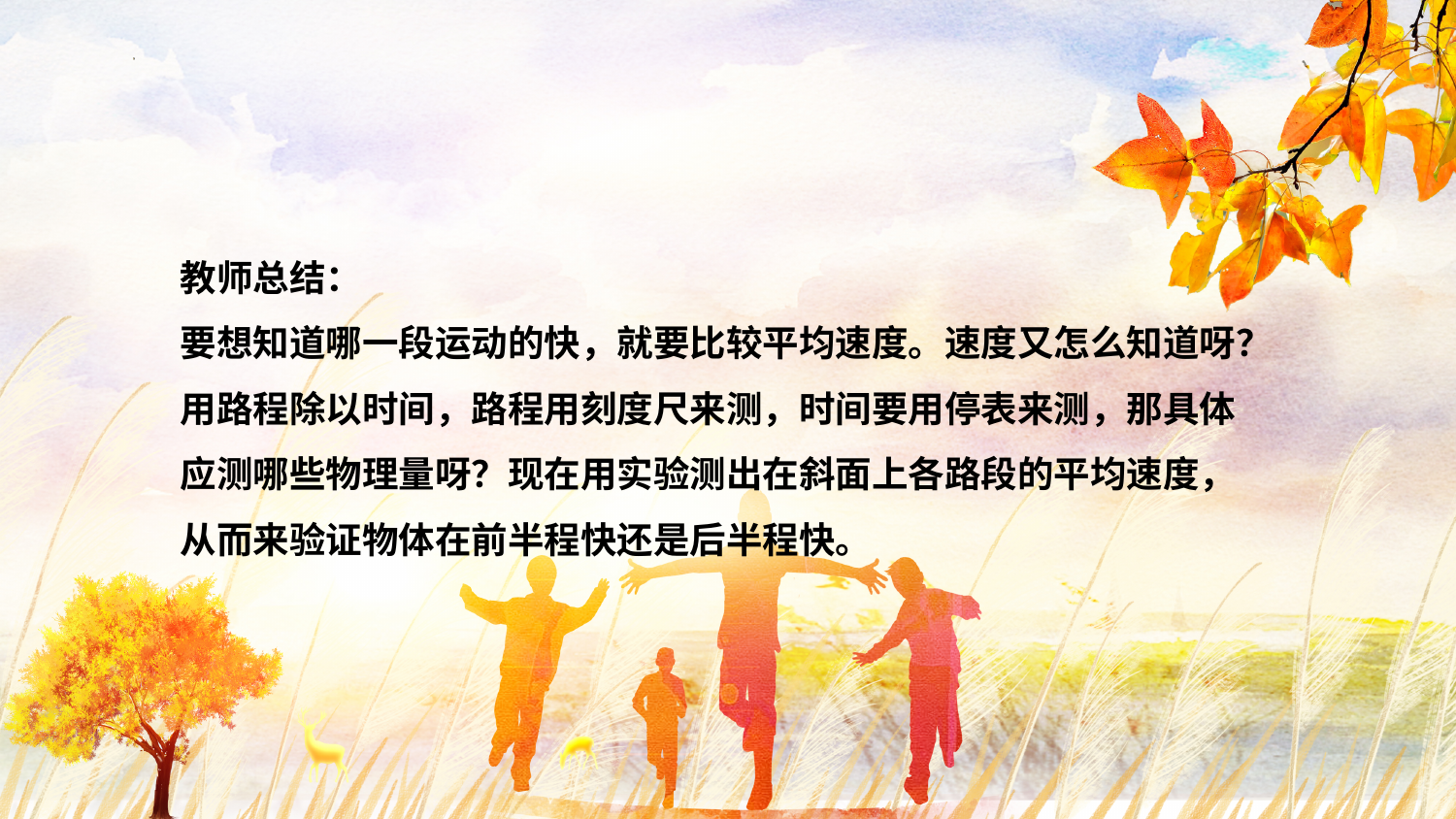

教师总结：
要想知道哪一段运动的快，就要比较平均速度。速度又怎么知道呀？用路程除以时间，路程用刻度尺来测，时间要用停表来测，那具体应测哪些物理量呀？现在用实验测出在斜面上各路段的平均速度，从而来验证物体在前半程快还是后半程快。